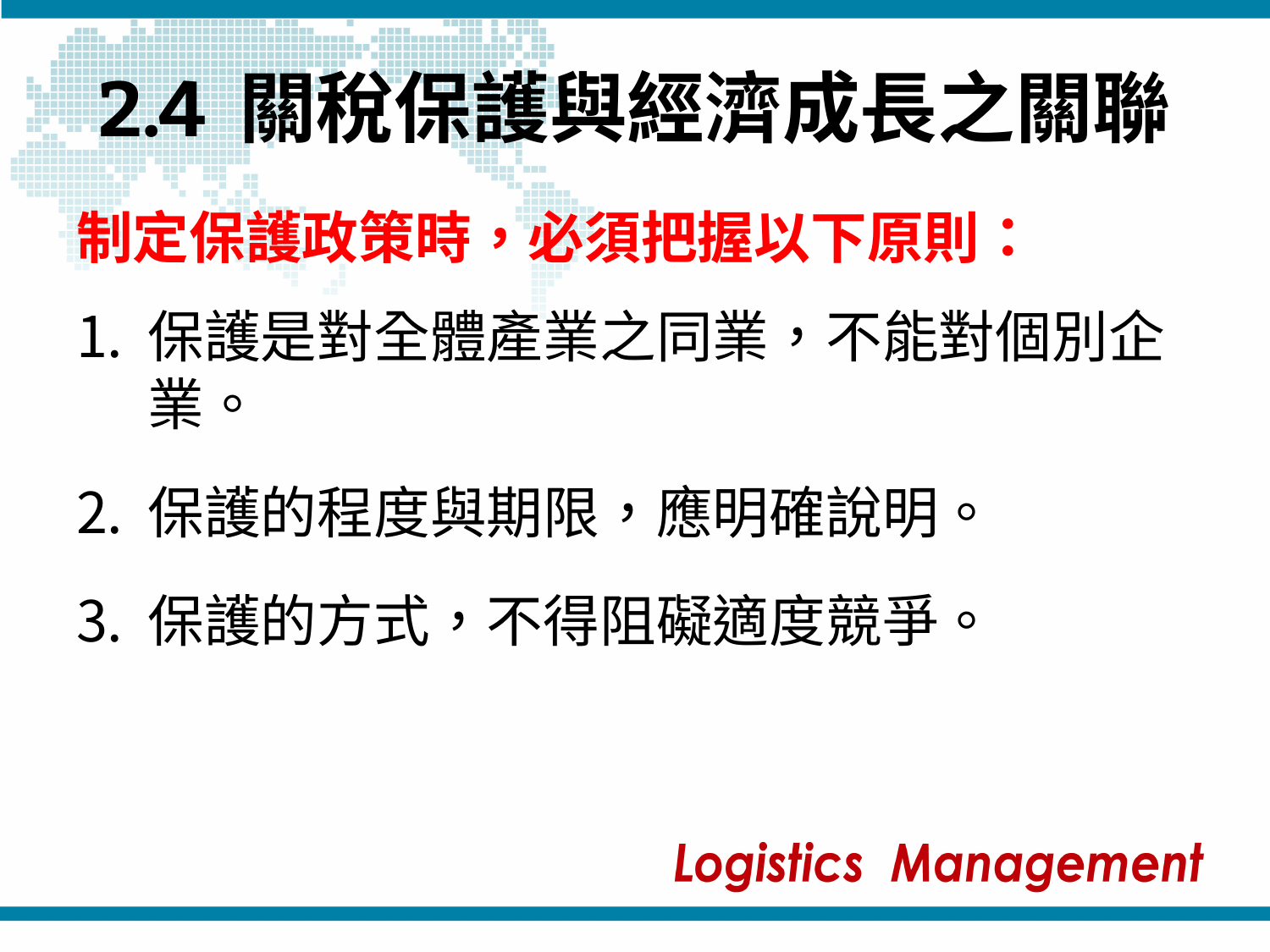

# 2.4 關稅保護與經濟成長之關聯
制定保護政策時，必須把握以下原則：

保護是對全體產業之同業，不能對個別企業。

保護的程度與期限，應明確說明。

保護的方式，不得阻礙適度競爭。